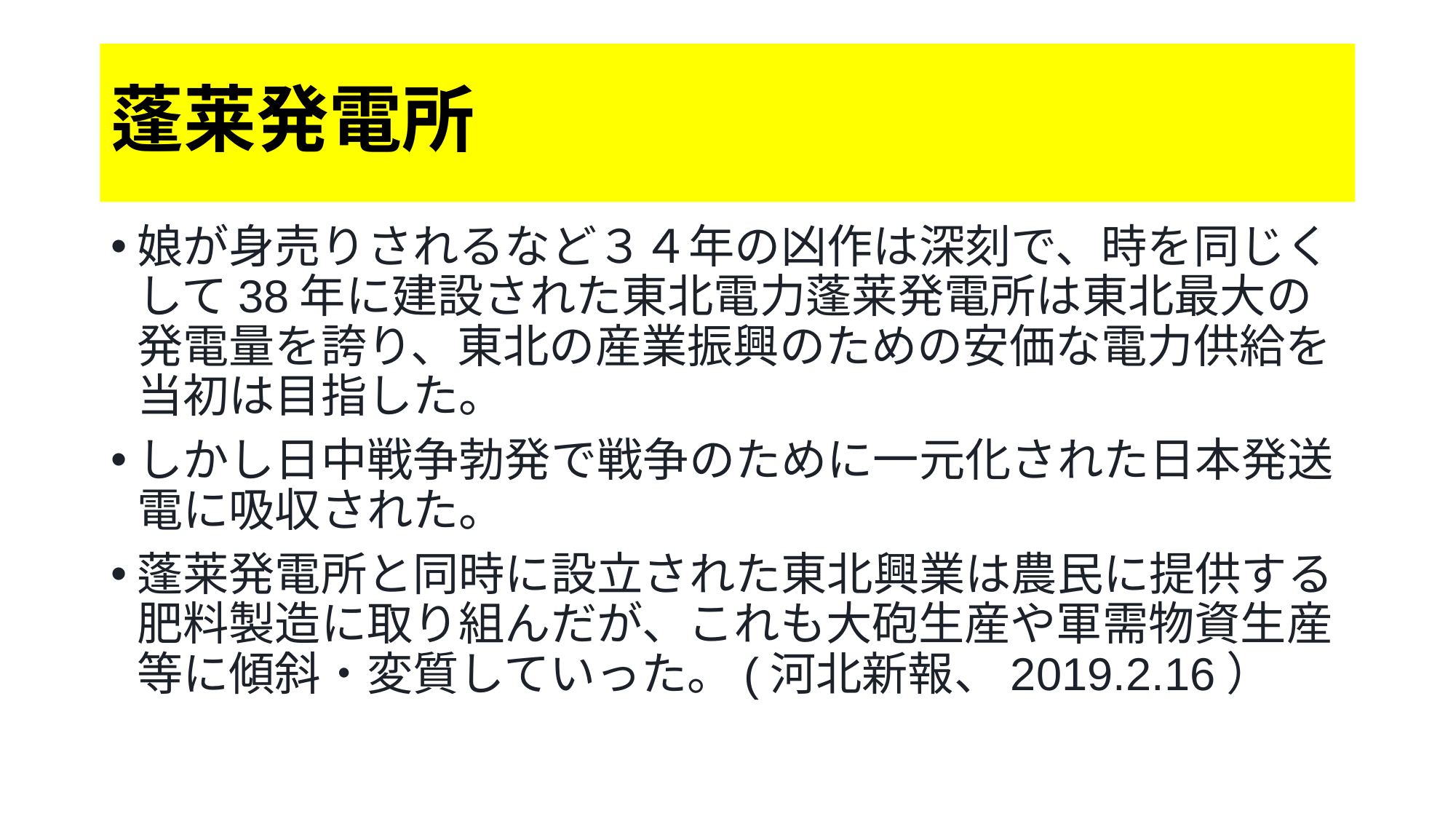

# 蓬莱発電所
娘が身売りされるなど３４年の凶作は深刻で、時を同じくして38年に建設された東北電力蓬莱発電所は東北最大の発電量を誇り、東北の産業振興のための安価な電力供給を当初は目指した。
しかし日中戦争勃発で戦争のために一元化された日本発送電に吸収された。
蓬莱発電所と同時に設立された東北興業は農民に提供する肥料製造に取り組んだが、これも大砲生産や軍需物資生産等に傾斜・変質していった。(河北新報、2019.2.16）